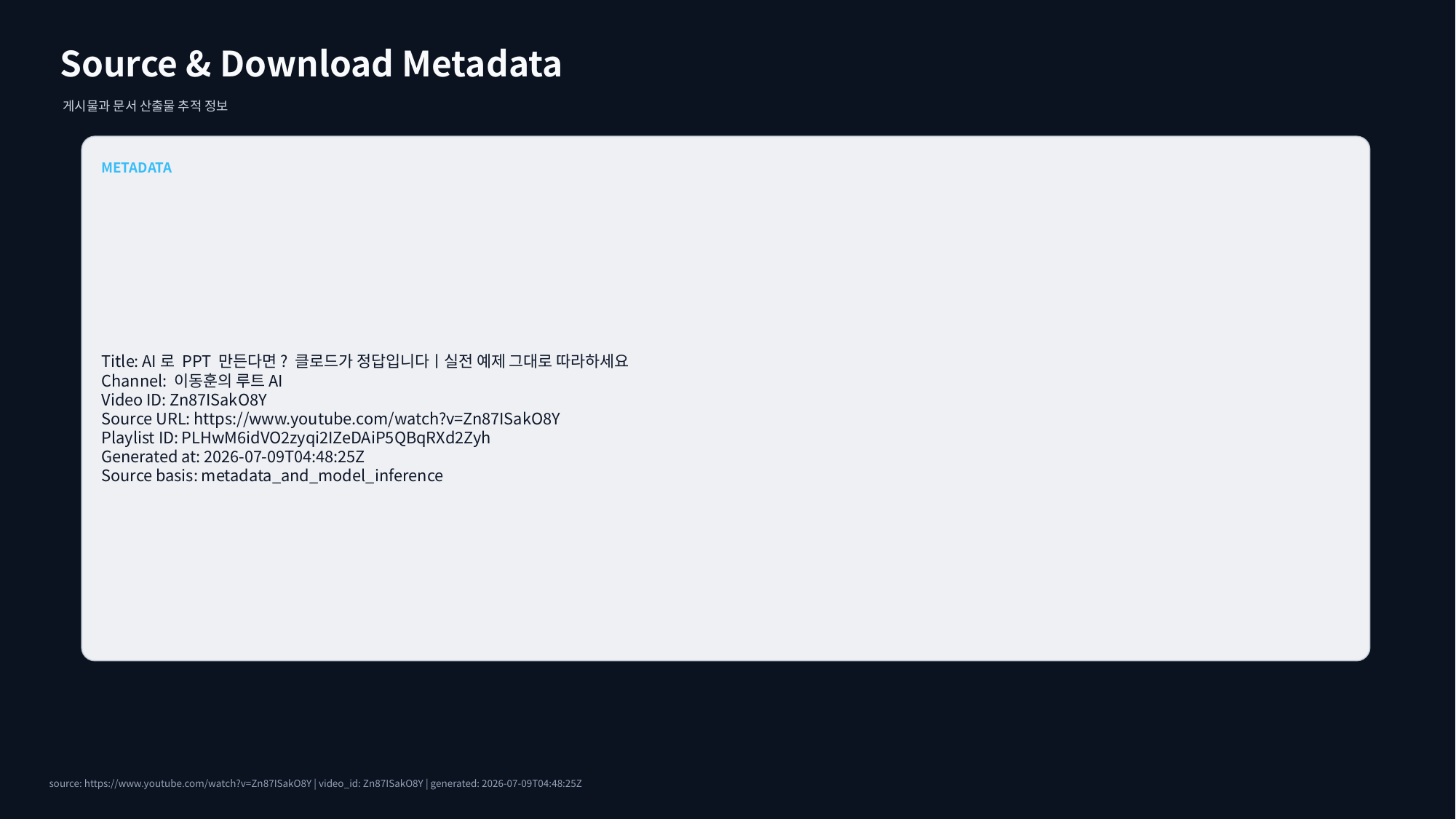

Source & Download Metadata
게시물과 문서 산출물 추적 정보

METADATA
Title: AI로 PPT 만든다면? 클로드가 정답입니다ㅣ실전 예제 그대로 따라하세요
Channel: 이동훈의 루트AI
Video ID: Zn87ISakO8Y
Source URL: https://www.youtube.com/watch?v=Zn87ISakO8Y
Playlist ID: PLHwM6idVO2zyqi2IZeDAiP5QBqRXd2Zyh
Generated at: 2026-07-09T04:48:25Z
Source basis: metadata_and_model_inference
source: https://www.youtube.com/watch?v=Zn87ISakO8Y | video_id: Zn87ISakO8Y | generated: 2026-07-09T04:48:25Z